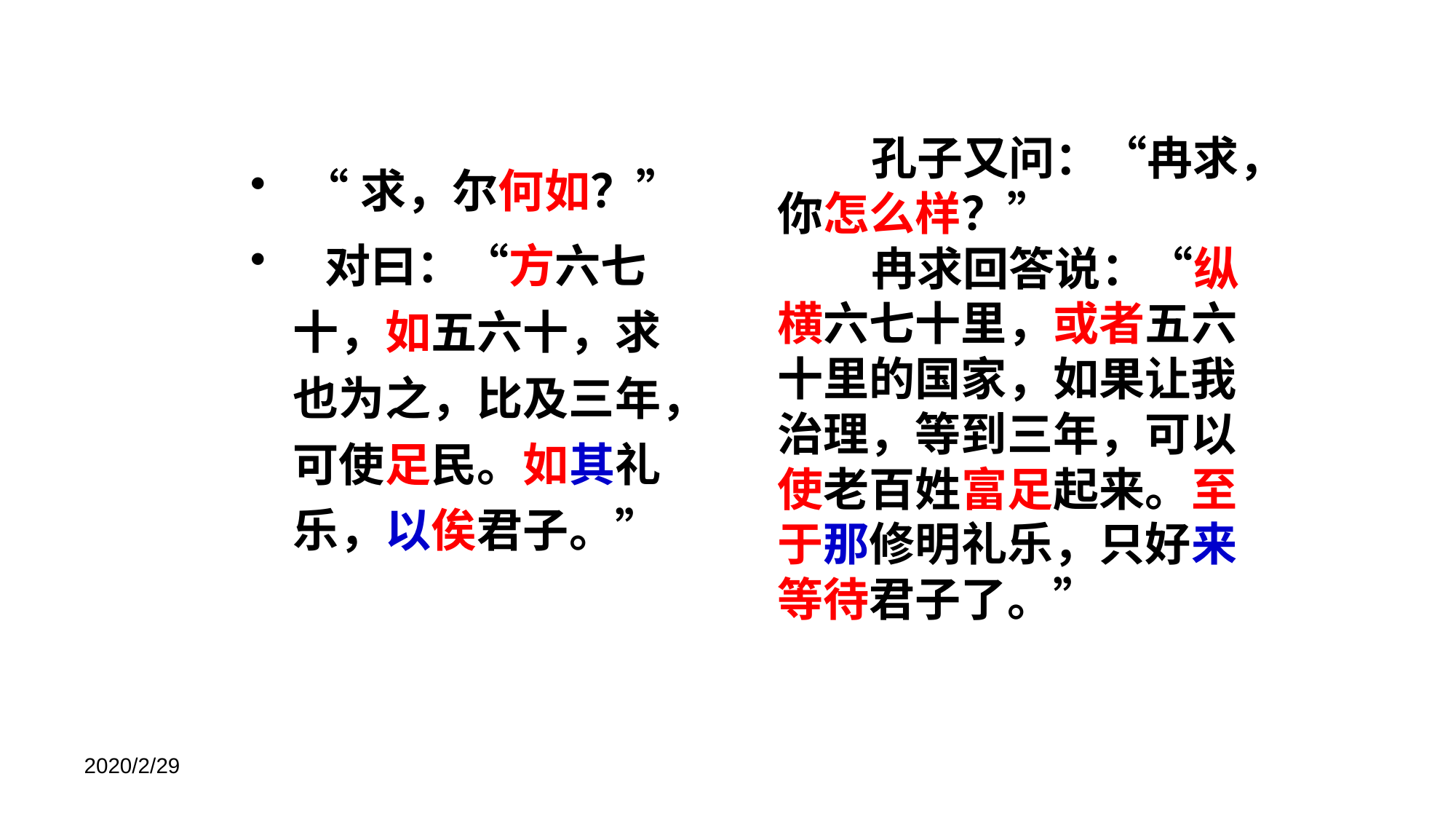

孔子又问：“冉求，你怎么样？”
        冉求回答说：“纵横六七十里，或者五六十里的国家，如果让我治理，等到三年，可以使老百姓富足起来。至于那修明礼乐，只好来等待君子了。”

 “求，尔何如？”
  对曰：“方六七十，如五六十，求也为之，比及三年，可使足民。如其礼乐，以俟君子。”

2020/2/29